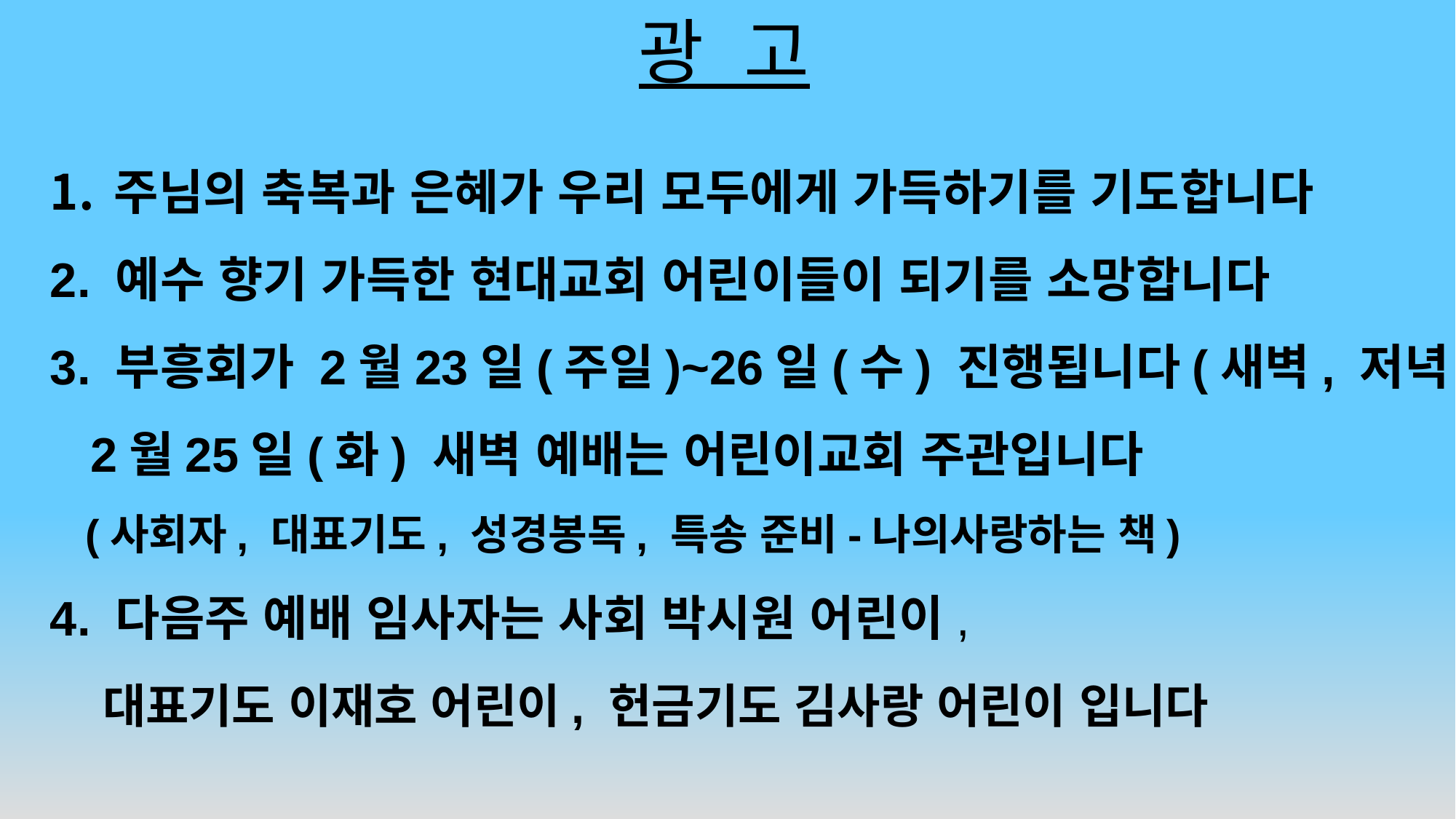

# 광  고
주님의 축복과 은혜가 우리 모두에게 가득하기를 기도합니다
2. 예수 향기 가득한 현대교회 어린이들이 되기를 소망합니다
3. 부흥회가 2월23일(주일)~26일(수) 진행됩니다(새벽, 저녁)
   2월25일(화) 새벽 예배는 어린이교회 주관입니다
   (사회자, 대표기도, 성경봉독, 특송 준비-나의사랑하는 책)
4. 다음주 예배 임사자는 사회 박시원 어린이,
   대표기도 이재호 어린이, 헌금기도 김사랑 어린이 입니다